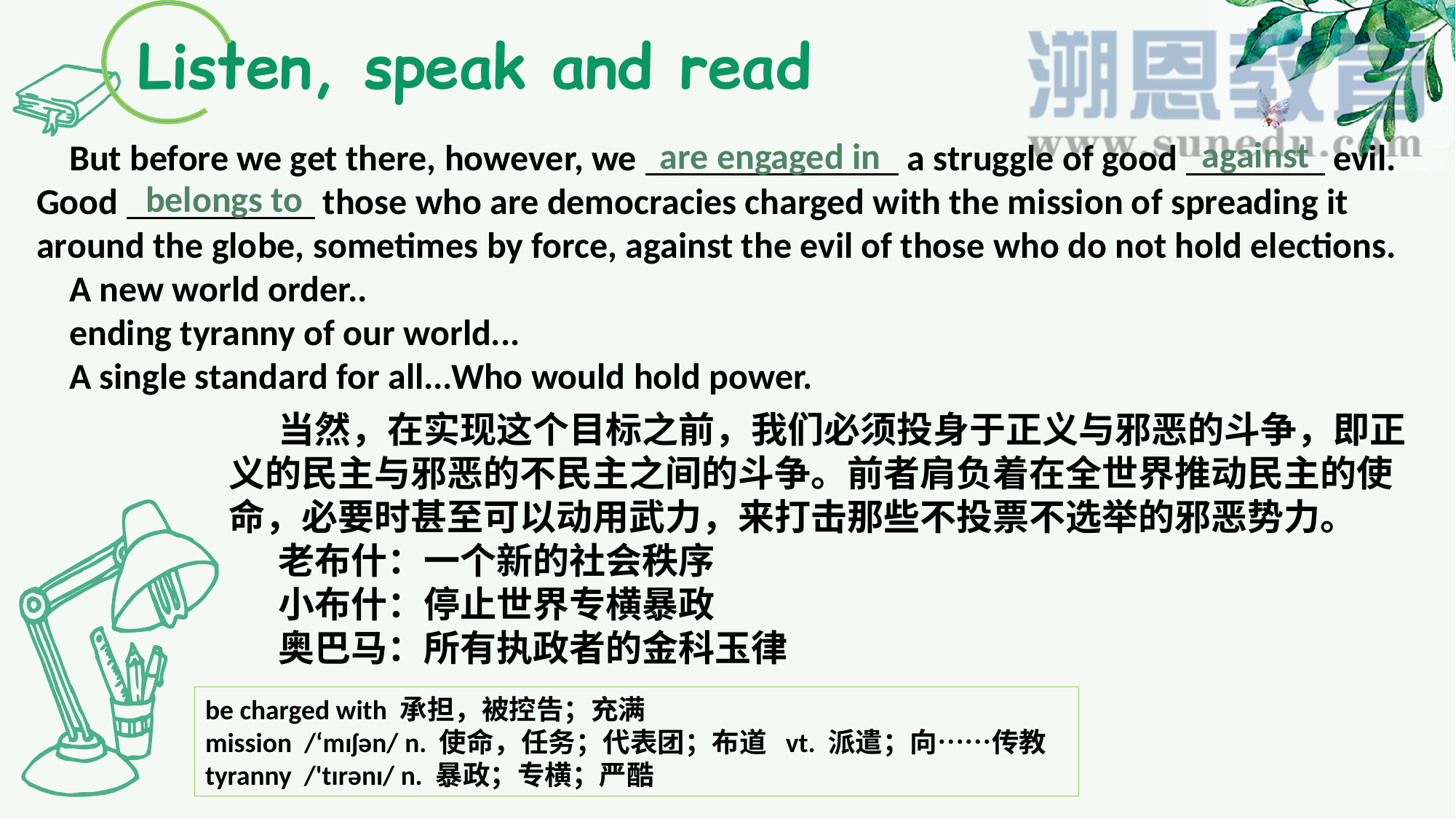

Listen, speak and read

against
are engaged in
    But before we get there, however, we                                 a struggle of good                   evil. Good                         those who are democracies charged with the mission of spreading it around the globe, sometimes by force, against the evil of those who do not hold elections.
    A new world order..
    ending tyranny of our world...
    A single standard for all...Who would hold power.
belongs to
     当然，在实现这个目标之前，我们必须投身于正义与邪恶的斗争，即正义的民主与邪恶的不民主之间的斗争。前者肩负着在全世界推动民主的使命，必要时甚至可以动用武力，来打击那些不投票不选举的邪恶势力。
     老布什：一个新的社会秩序
     小布什：停止世界专横暴政
     奥巴马：所有执政者的金科玉律

be charged with 承担，被控告；充满
mission  /‘mɪʃən/ n. 使命，任务；代表团；布道  vt. 派遣；向……传教
tyranny  /'tɪrənɪ/ n. 暴政；专横；严酷